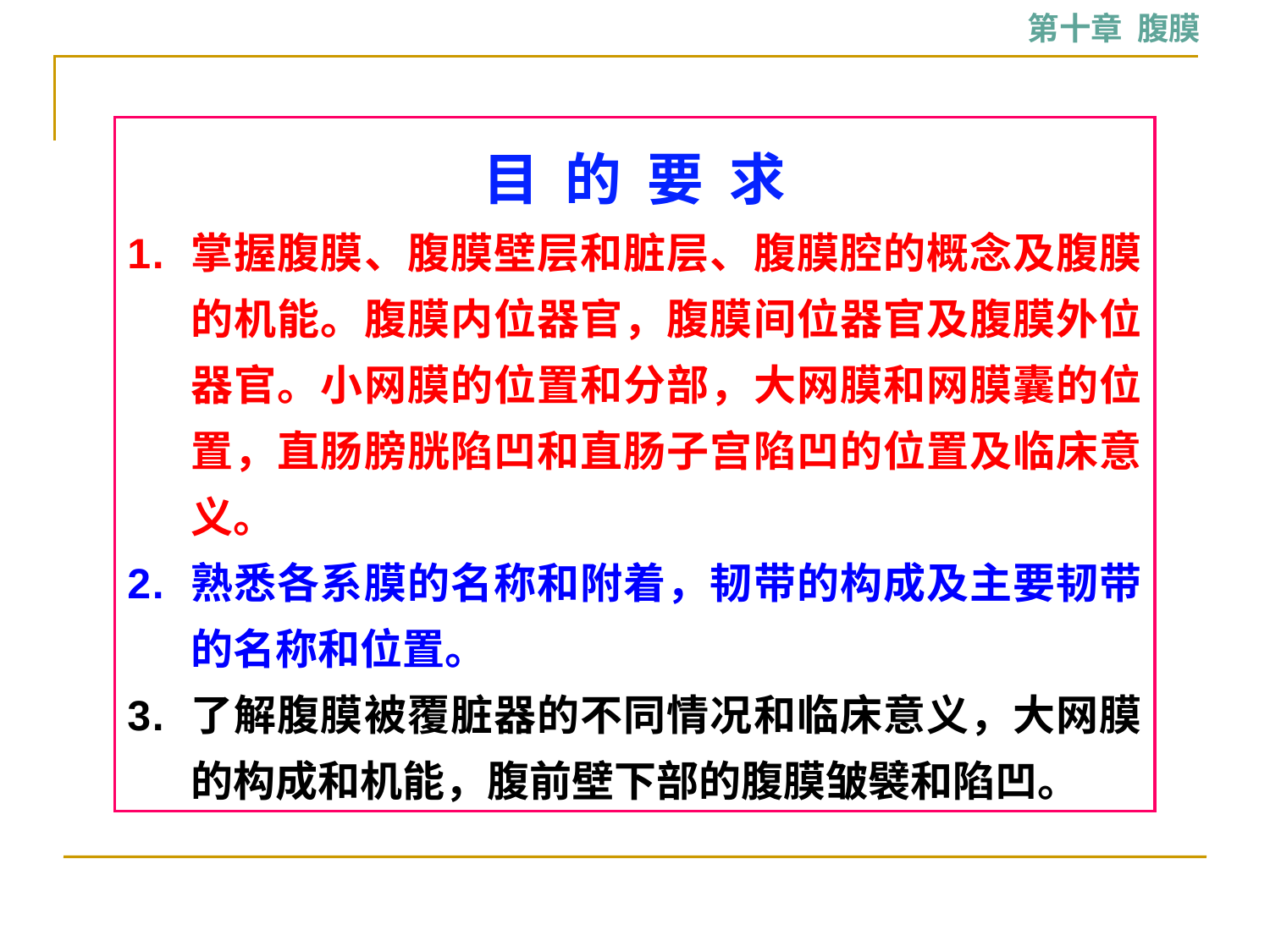

目  的  要  求
掌握腹膜、腹膜壁层和脏层、腹膜腔的概念及腹膜的机能。腹膜内位器官，腹膜间位器官及腹膜外位器官。小网膜的位置和分部，大网膜和网膜囊的位置，直肠膀胱陷凹和直肠子宫陷凹的位置及临床意义。
熟悉各系膜的名称和附着，韧带的构成及主要韧带的名称和位置。
了解腹膜被覆脏器的不同情况和临床意义，大网膜的构成和机能，腹前壁下部的腹膜皱襞和陷凹。